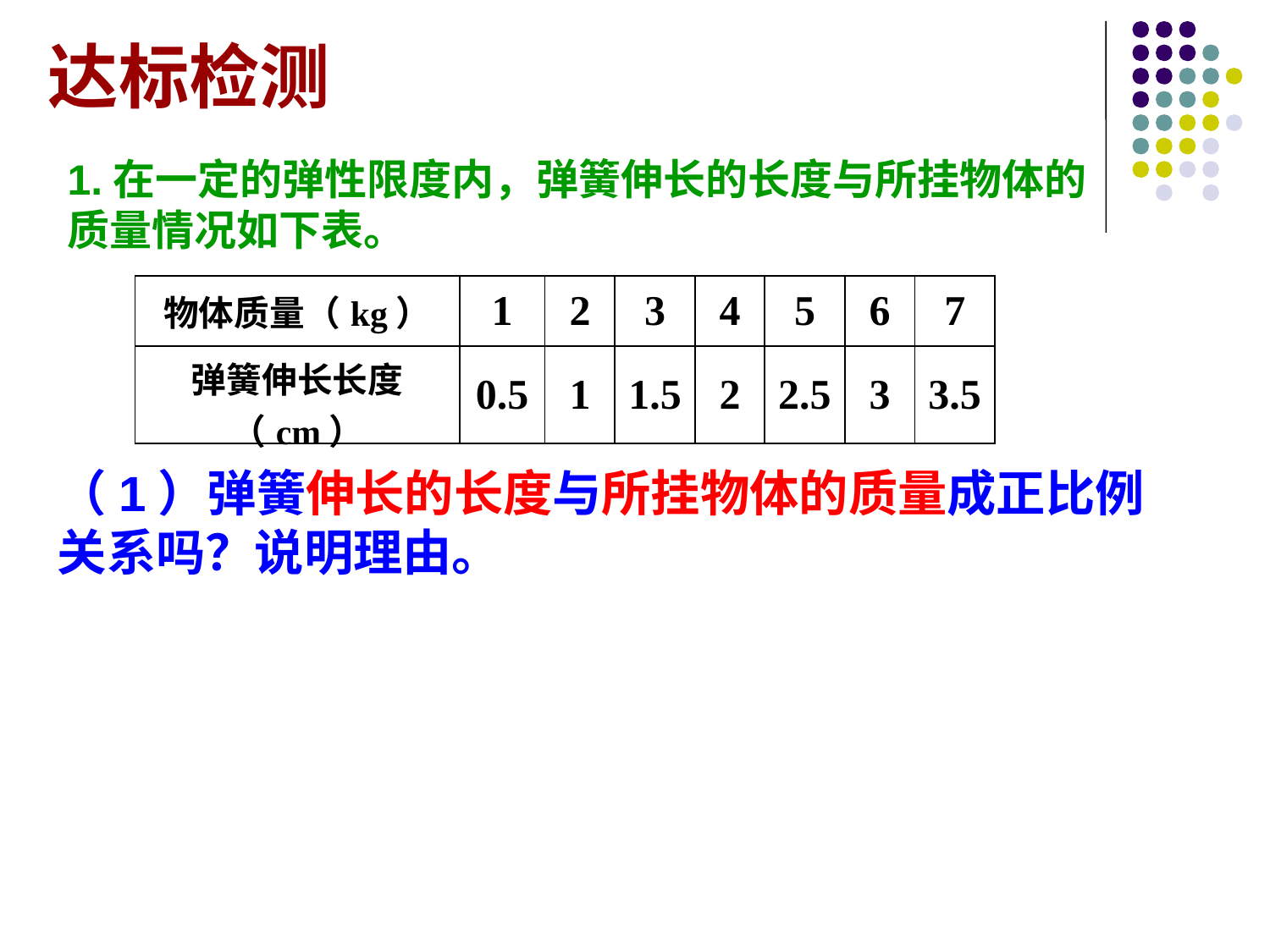

达标检测
1.在一定的弹性限度内，弹簧伸长的长度与所挂物体的质量情况如下表。
| 物体质量（kg） | 1 | 2 | 3 | 4 | 5 | 6 | 7 |
| --- | --- | --- | --- | --- | --- | --- | --- |
| 弹簧伸长长度（cm） | 0.5 | 1 | 1.5 | 2 | 2.5 | 3 | 3.5 |
（1）弹簧伸长的长度与所挂物体的质量成正比例关系吗？说明理由。